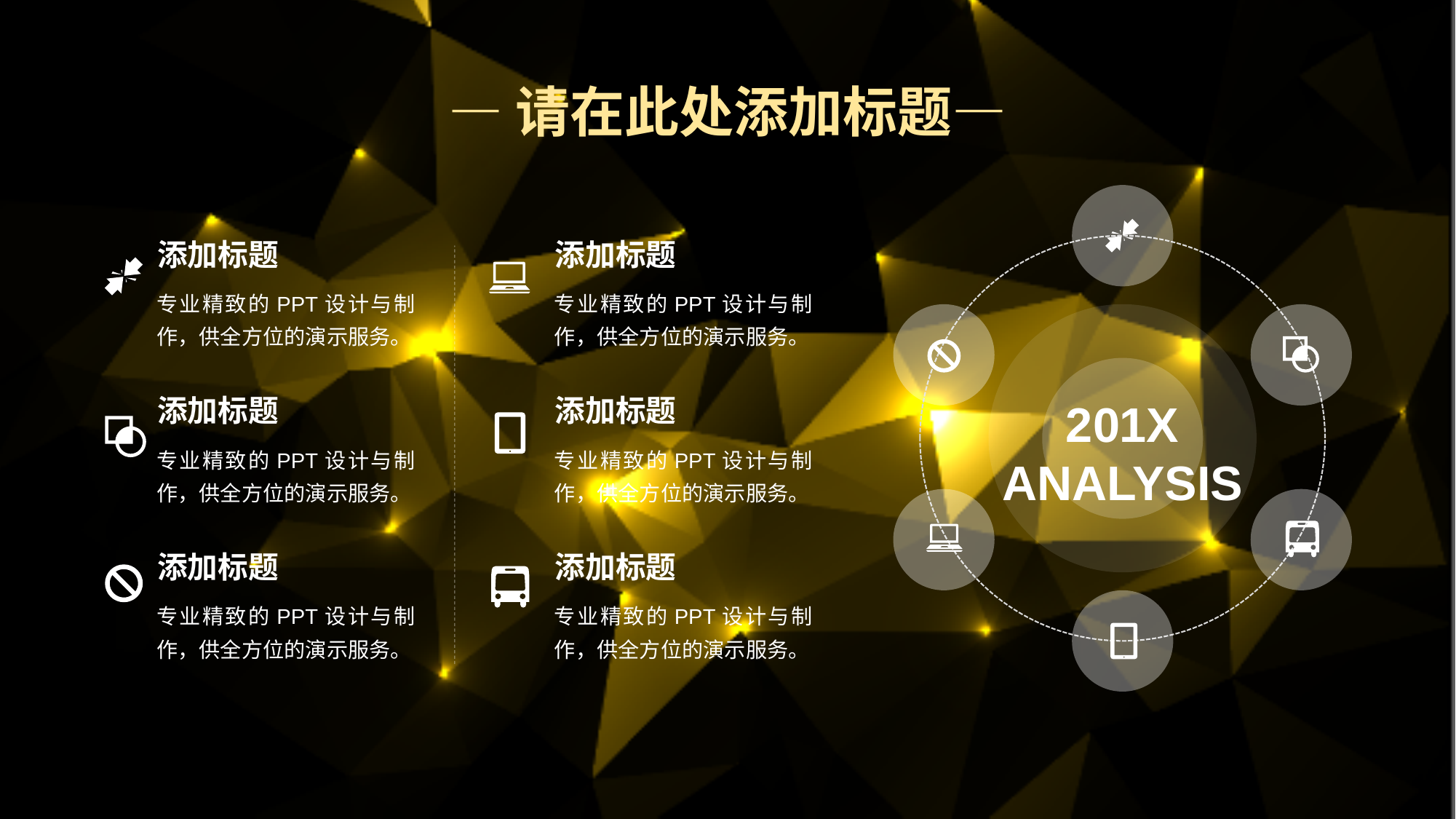

—请在此处添加标题—

添加标题
添加标题

专业精致的PPT设计与制作，供全方位的演示服务。
专业精致的PPT设计与制作，供全方位的演示服务。
添加标题
添加标题
201X
ANALYSIS

专业精致的PPT设计与制作，供全方位的演示服务。
专业精致的PPT设计与制作，供全方位的演示服务。
添加标题
添加标题

专业精致的PPT设计与制作，供全方位的演示服务。
专业精致的PPT设计与制作，供全方位的演示服务。